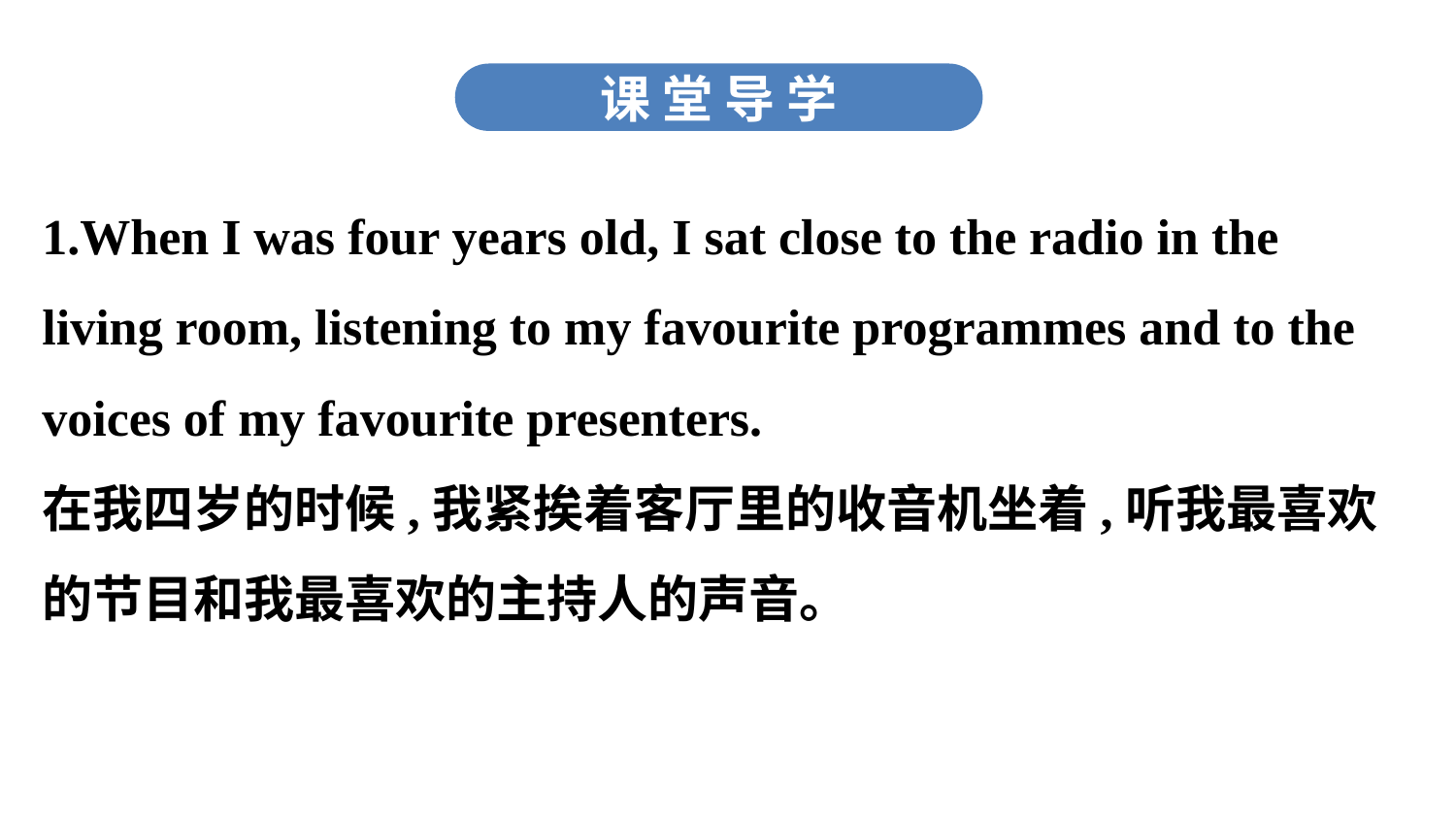

课 堂 导 学
1.When I was four years old, I sat close to the radio in the living room, listening to my favourite programmes and to the voices of my favourite presenters.
在我四岁的时候,我紧挨着客厅里的收音机坐着,听我最喜欢的节目和我最喜欢的主持人的声音。